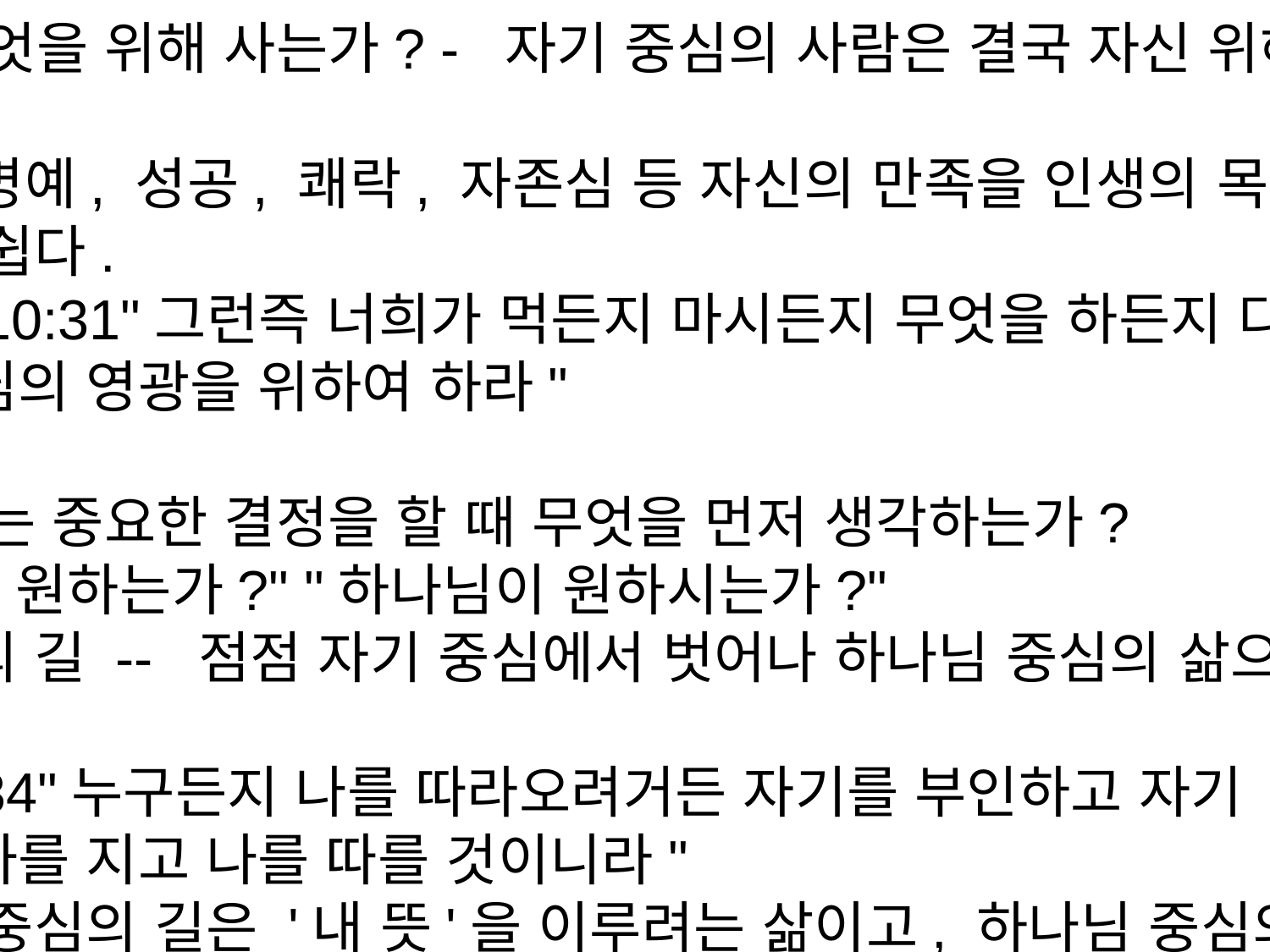

◆무엇을 위해 사는가? -  자기 중심의 사람은 결국 자신 위해 산다.
돈, 명예, 성공, 쾌락, 자존심 등 자신의 만족을 인생의 목표로 삼기 쉽다.
고전10:31"그런즉 너희가 먹든지 마시든지 무엇을 하든지 다 하나님의 영광을 위하여 하라"

◆나는 중요한 결정을 할 때 무엇을 먼저 생각하는가?
"내가 원하는가?" "하나님이 원하시는가?"
생명의 길 --  점점 자기 중심에서 벗어나 하나님 중심의 삶으로 변화.
막8:34"누구든지 나를 따라오려거든 자기를 부인하고 자기 십자가를 지고 나를 따를 것이니라"
자기 중심의 길은 '내 뜻'을 이루려는 삶이고, 하나님 중심의 길은 '하나님의 뜻'을 이루려는 삶.